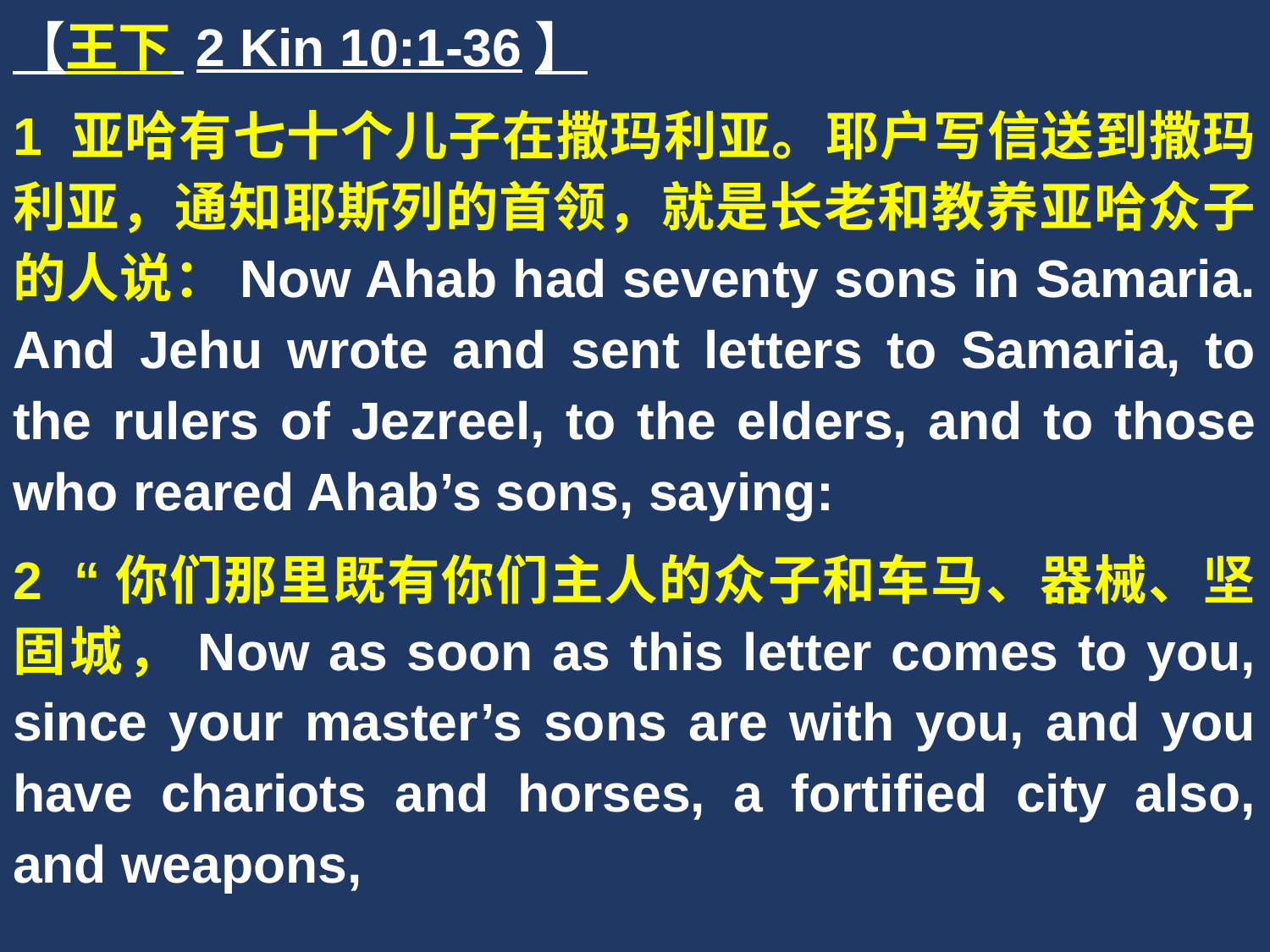

【王下 2 Kin 10:1-36】
1 亚哈有七十个儿子在撒玛利亚。耶户写信送到撒玛利亚，通知耶斯列的首领，就是长老和教养亚哈众子的人说：Now Ahab had seventy sons in Samaria. And Jehu wrote and sent letters to Samaria, to the rulers of Jezreel, to the elders, and to those who reared Ahab’s sons, saying:
2  “你们那里既有你们主人的众子和车马、器械、坚固城，Now as soon as this letter comes to you, since your master’s sons are with you, and you have chariots and horses, a fortified city also, and weapons,